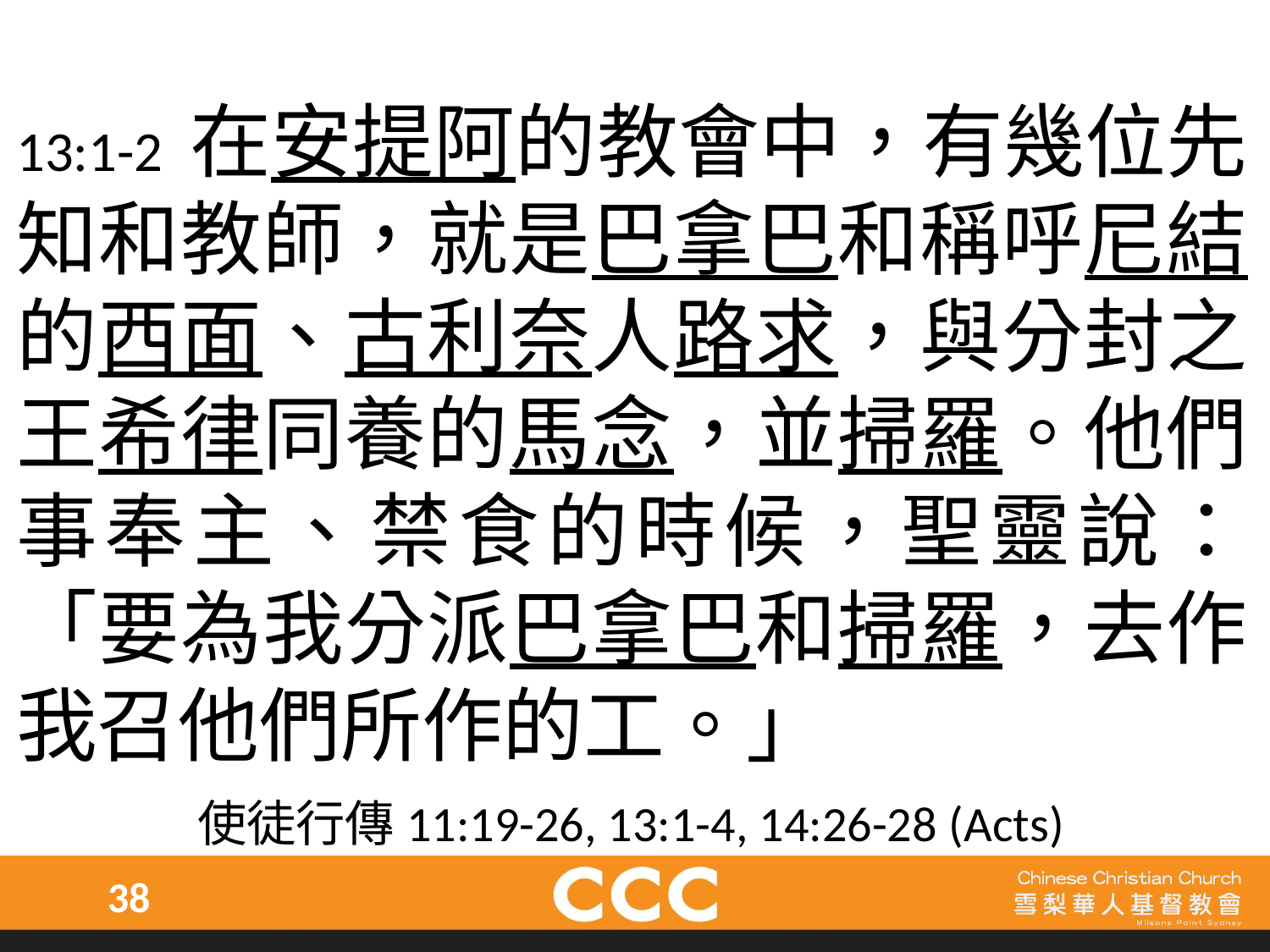

13:1-2 在安提阿的教會中，有幾位先知和教師，就是巴拿巴和稱呼尼結的西面、古利奈人路求，與分封之王希律同養的馬念，並掃羅。他們事奉主、禁食的時候，聖靈說：「要為我分派巴拿巴和掃羅，去作我召他們所作的工。」
使徒行傳11:19-26, 13:1-4, 14:26-28 (Acts)
38